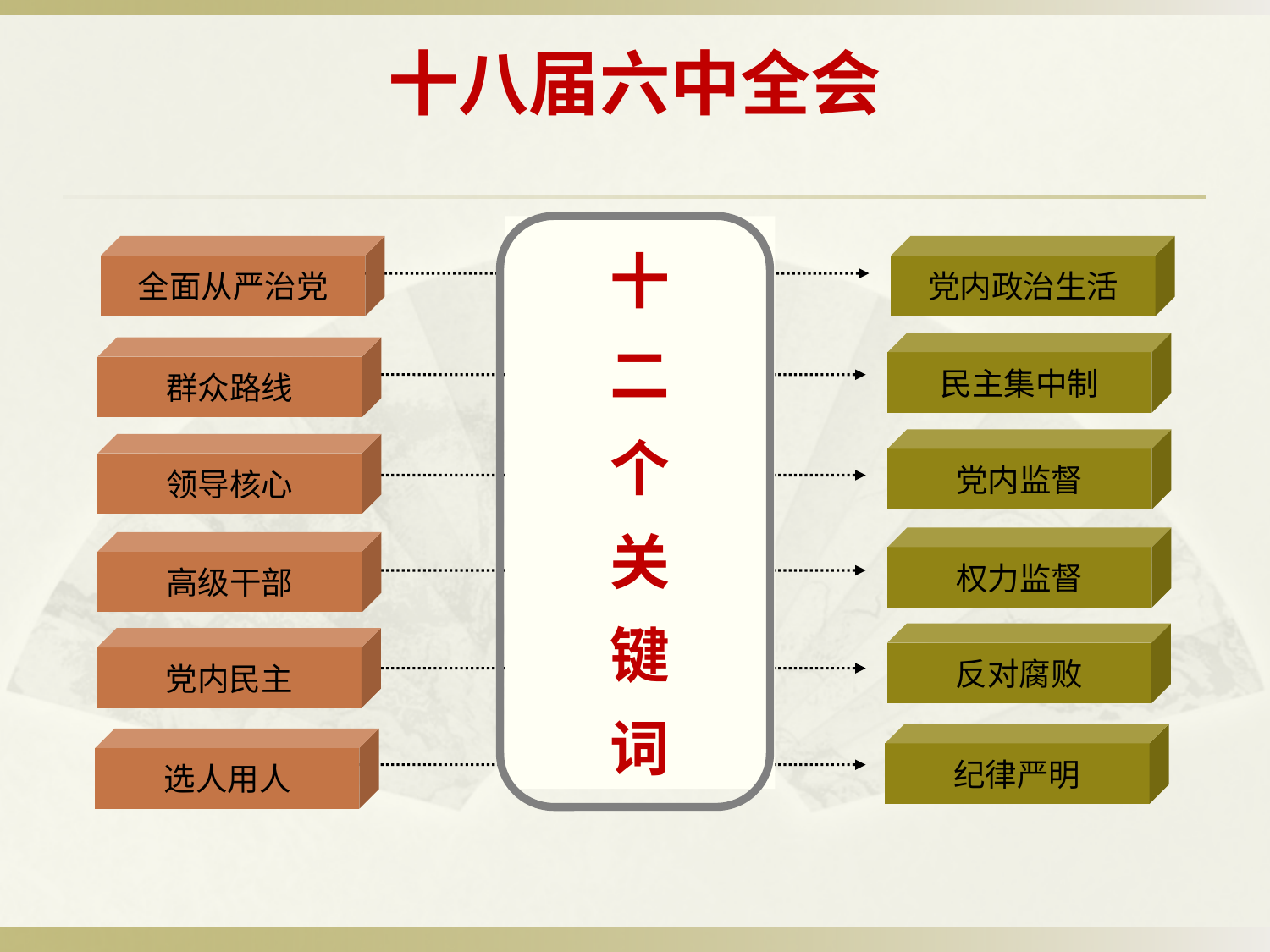

# 十八届六中全会
十
二
个
关
键
词
全面从严治党
党内政治生活

民主集中制
群众路线

党内监督
领导核心

权力监督
高级干部

反对腐败
党内民主

纪律严明
选人用人